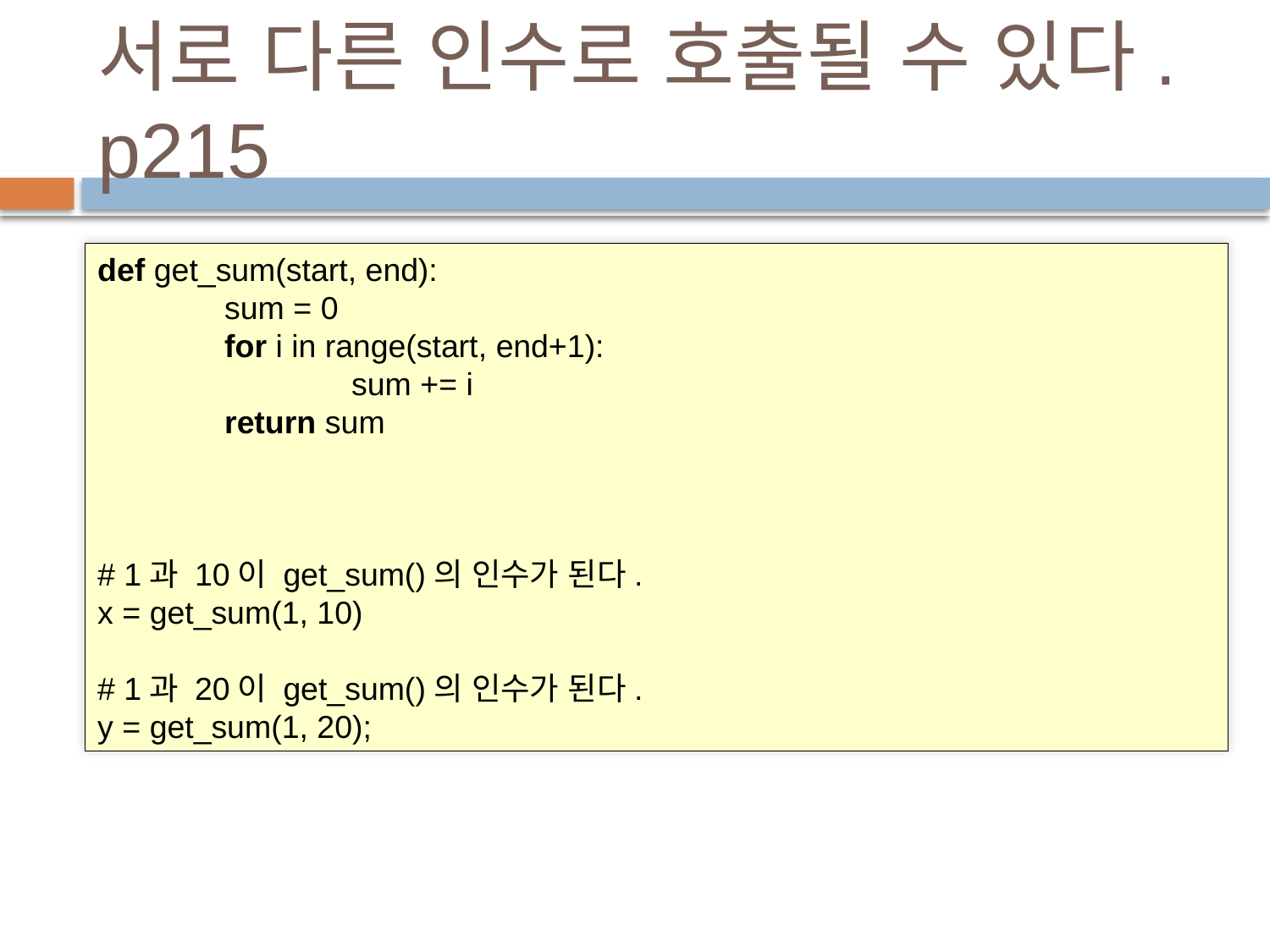

# 서로 다른 인수로 호출될 수 있다. p215
def get_sum(start, end):
	sum = 0
	for i in range(start, end+1):
		sum += i
	return sum

# 1과 10이 get_sum()의 인수가 된다.
x = get_sum(1, 10)

# 1과 20이 get_sum()의 인수가 된다.
y = get_sum(1, 20);